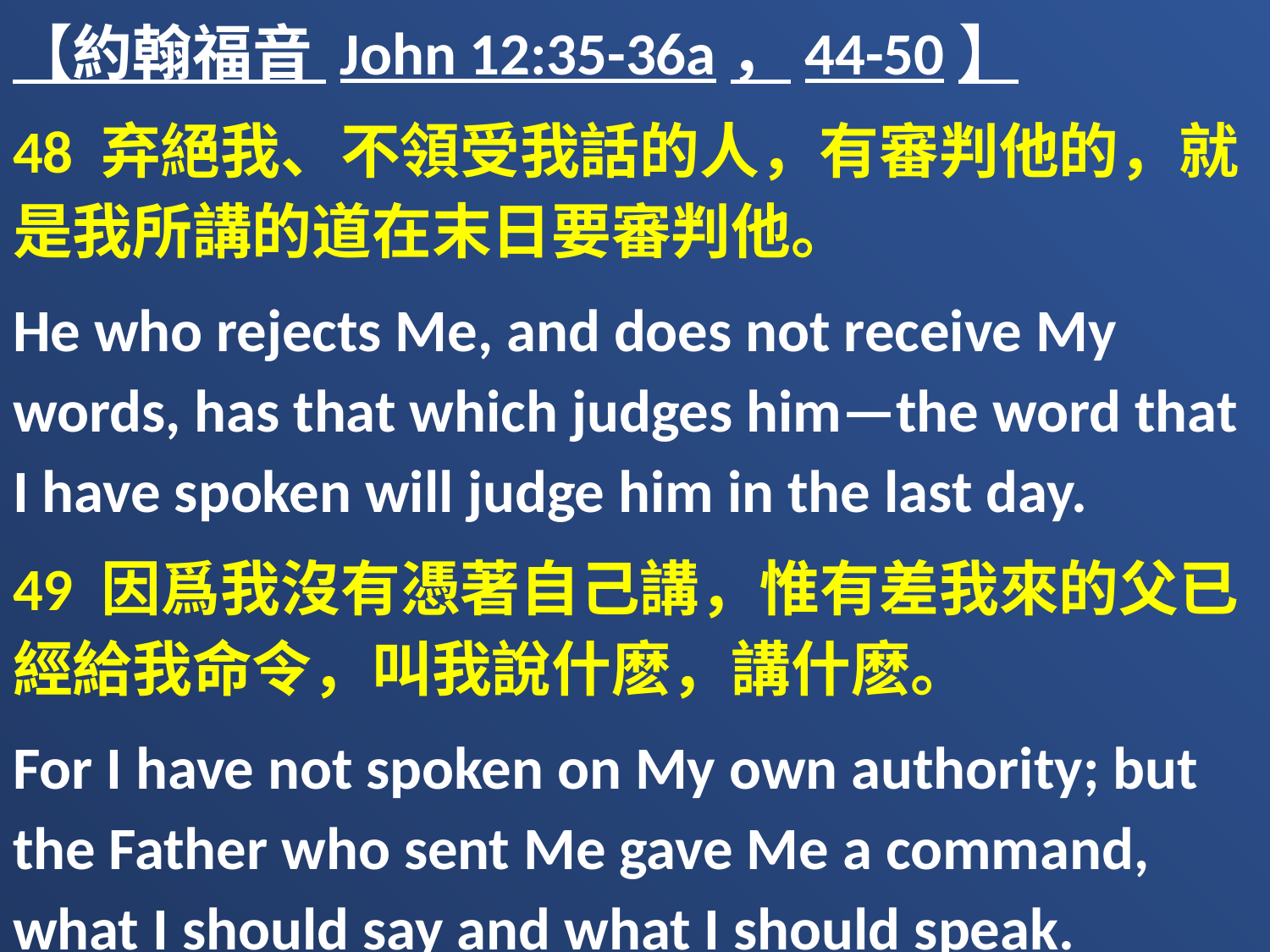

【約翰福音 John 12:35-36a，44-50】
48 弃絕我、不領受我話的人，有審判他的，就是我所講的道在末日要審判他。
He who rejects Me, and does not receive My words, has that which judges him—the word that I have spoken will judge him in the last day.
49 因爲我沒有憑著自己講，惟有差我來的父已經給我命令，叫我說什麽，講什麽。
For I have not spoken on My own authority; but the Father who sent Me gave Me a command, what I should say and what I should speak.